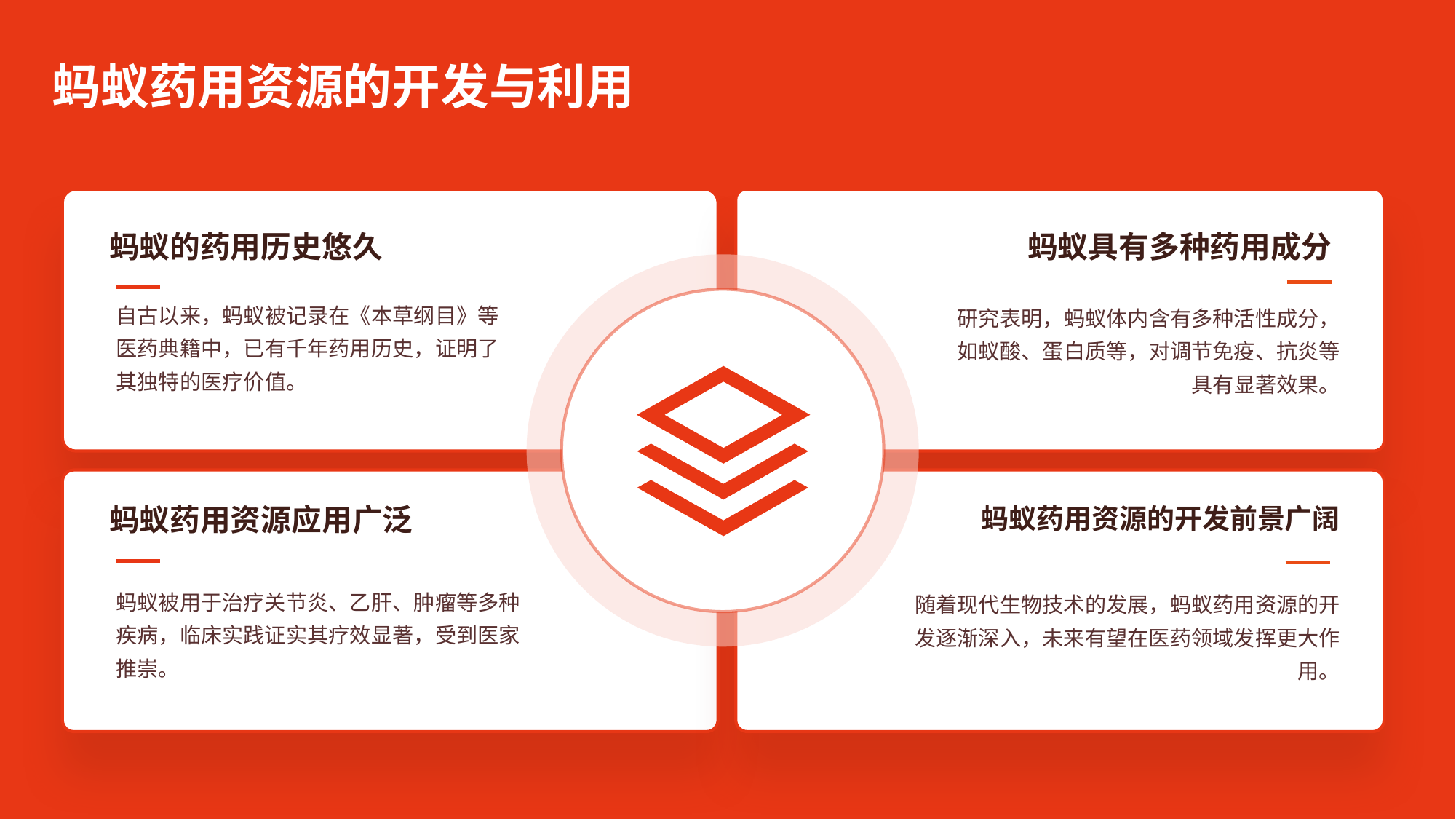

蚂蚁药用资源的开发与利用

蚂蚁的药用历史悠久
蚂蚁具有多种药用成分

自古以来，蚂蚁被记录在《本草纲目》等医药典籍中，已有千年药用历史，证明了其独特的医疗价值。
研究表明，蚂蚁体内含有多种活性成分，如蚁酸、蛋白质等，对调节免疫、抗炎等具有显著效果。

蚂蚁药用资源应用广泛
蚂蚁药用资源的开发前景广阔
蚂蚁被用于治疗关节炎、乙肝、肿瘤等多种疾病，临床实践证实其疗效显著，受到医家推崇。
随着现代生物技术的发展，蚂蚁药用资源的开发逐渐深入，未来有望在医药领域发挥更大作用。